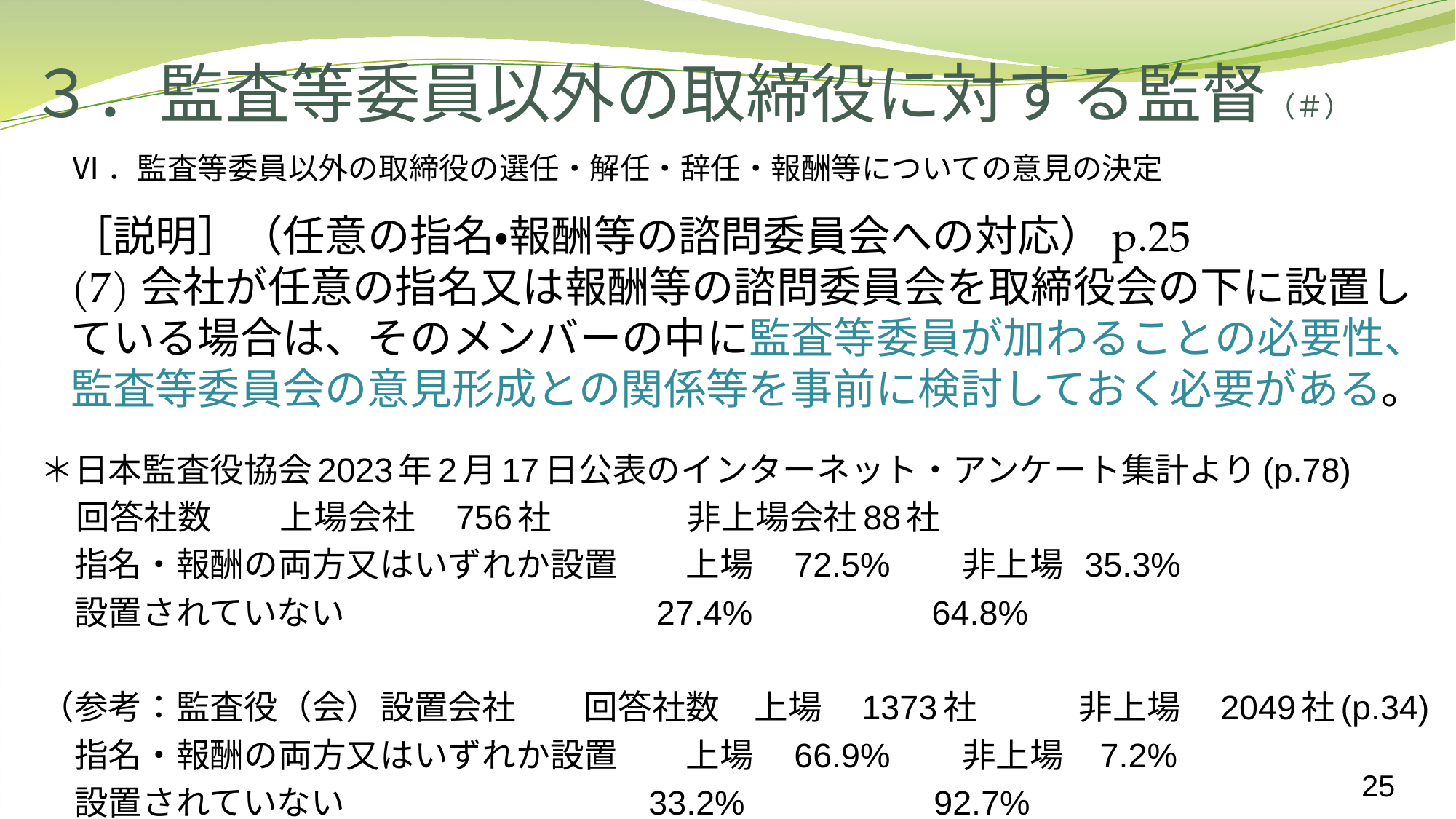

# ３．監査等委員以外の取締役に対する監督（＃）
Ⅵ．監査等委員以外の取締役の選任・解任・辞任・報酬等についての意見の決定
［説明］（任意の指名・報酬等の諮問委員会への対応）p.25
(7)会社が任意の指名又は報酬等の諮問委員会を取締役会の下に設置している場合は、そのメンバーの中に監査等委員が加わることの必要性、監査等委員会の意見形成との関係等を事前に検討しておく必要がある。

＊日本監査役協会2023年2月17日公表のインターネット・アンケート集計より(p.78)
    回答社数　　上場会社　756社　　　　非上場会社88社
　指名・報酬の両方又はいずれか設置　　上場　72.5%       非上場  35.3%
　設置されていない                                        27.4%                   64.8%

（参考：監査役（会）設置会社　　回答社数　上場　1373社　　　非上場　2049社(p.34)
　指名・報酬の両方又はいずれか設置　　上場　66.9%       非上場    7.2%
　設置されていない                                       33.2%                    92.7%
25